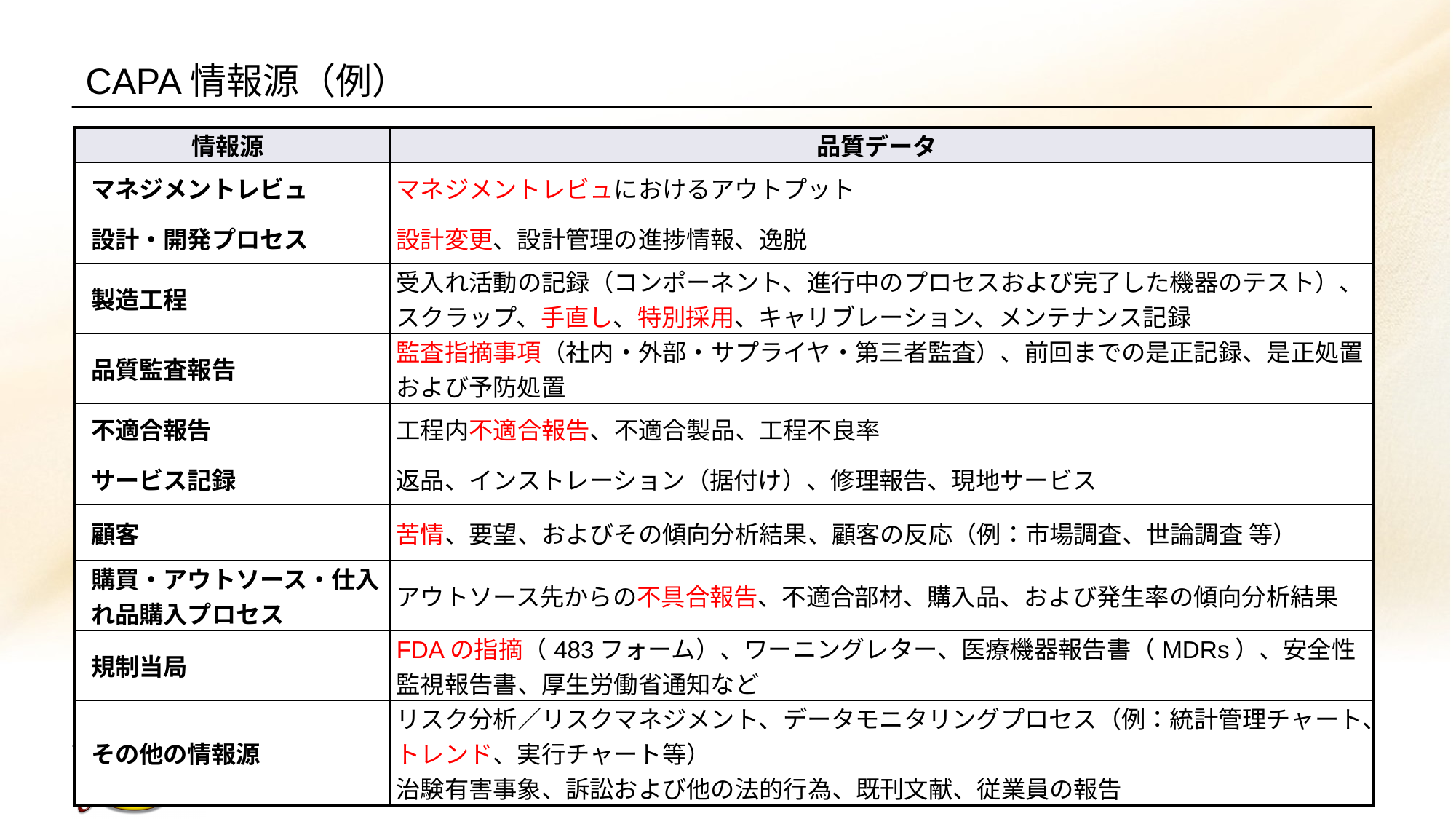

# CAPA情報源（例）
| 情報源 | 品質データ |
| --- | --- |
| マネジメントレビュ | マネジメントレビュにおけるアウトプット |
| 設計・開発プロセス | 設計変更、設計管理の進捗情報、逸脱 |
| 製造工程 | 受入れ活動の記録（コンポーネント、進行中のプロセスおよび完了した機器のテスト）、スクラップ、手直し、特別採用、キャリブレーション、メンテナンス記録 |
| 品質監査報告 | 監査指摘事項（社内・外部・サプライヤ・第三者監査）、前回までの是正記録、是正処置および予防処置 |
| 不適合報告 | 工程内不適合報告、不適合製品、工程不良率 |
| サービス記録 | 返品、インストレーション（据付け）、修理報告、現地サービス |
| 顧客 | 苦情、要望、およびその傾向分析結果、顧客の反応（例：市場調査、世論調査 等） |
| 購買・アウトソース・仕入れ品購入プロセス | アウトソース先からの不具合報告、不適合部材、購入品、および発生率の傾向分析結果 |
| 規制当局 | FDAの指摘（483フォーム）、ワーニングレター、医療機器報告書（MDRs）、安全性監視報告書、厚生労働省通知など |
| その他の情報源 | リスク分析／リスクマネジメント、データモニタリングプロセス（例：統計管理チャート、トレンド、実行チャート等） 治験有害事象、訴訟および他の法的行為、既刊文献、従業員の報告 |